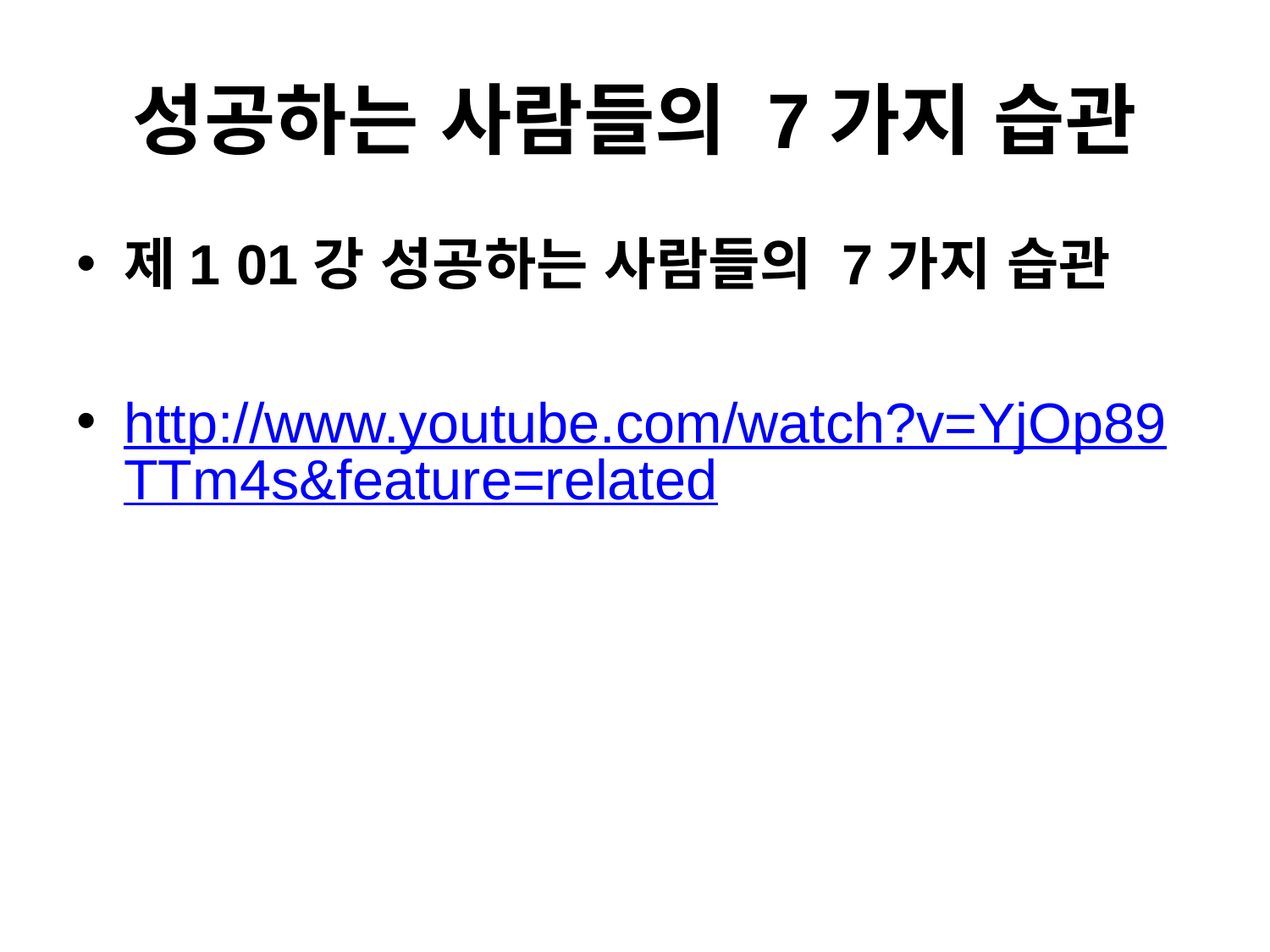

# 성공하는 사람들의 7가지 습관
제1 01강 성공하는 사람들의 7가지 습관

http://www.youtube.com/watch?v=YjOp89TTm4s&feature=related